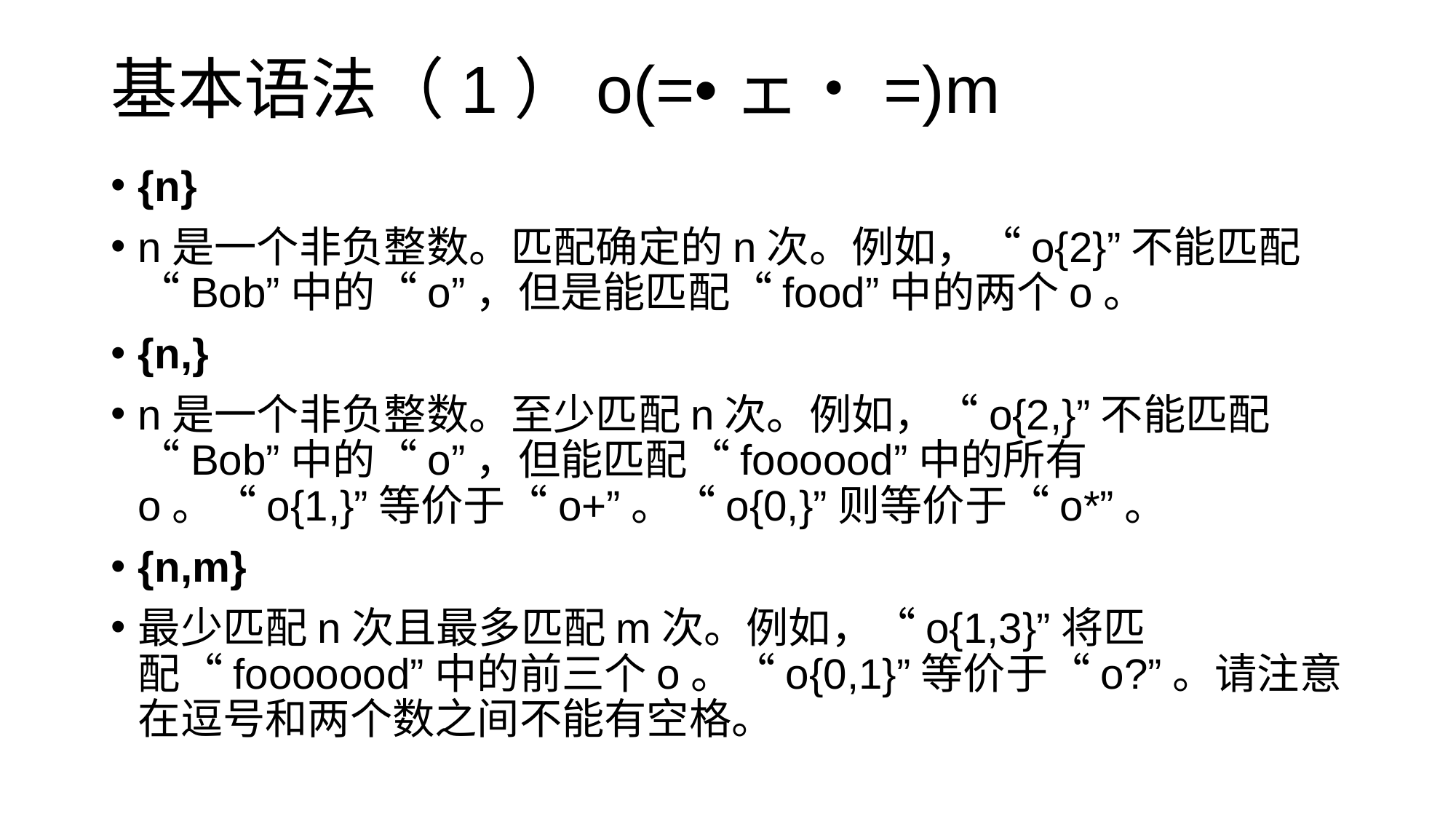

# 基本语法（1）o(=•ェ•=)m
{n}
n是一个非负整数。匹配确定的n次。例如，“o{2}”不能匹配“Bob”中的“o”，但是能匹配“food”中的两个o。
{n,}
n是一个非负整数。至少匹配n次。例如，“o{2,}”不能匹配“Bob”中的“o”，但能匹配“foooood”中的所有o。“o{1,}”等价于“o+”。“o{0,}”则等价于“o*”。
{n,m}
最少匹配n次且最多匹配m次。例如，“o{1,3}”将匹配“fooooood”中的前三个o。“o{0,1}”等价于“o?”。请注意在逗号和两个数之间不能有空格。